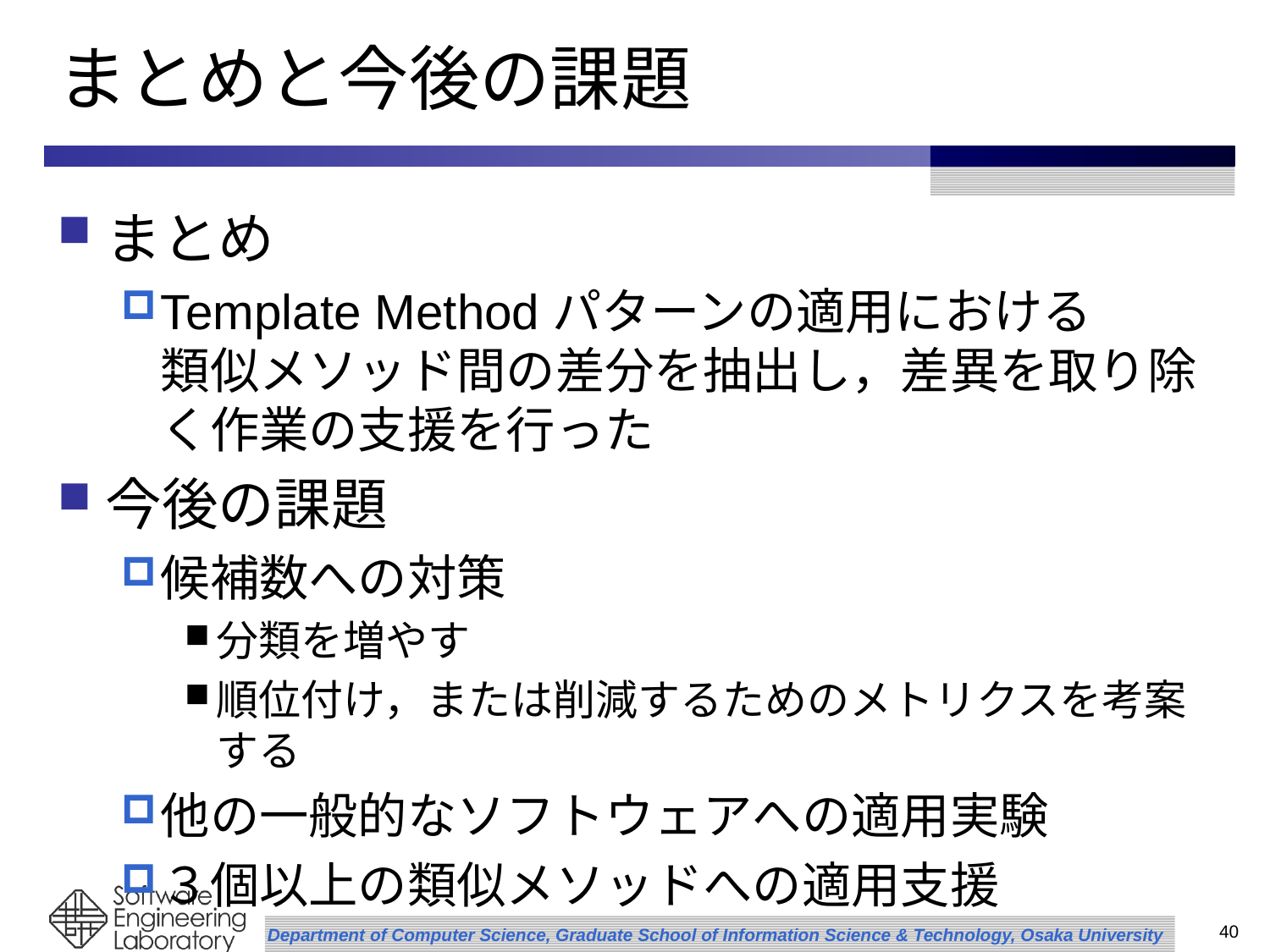

# まとめと今後の課題
まとめ
Template Methodパターンの適用における
類似メソッド間の差分を抽出し，差異を取り除く作業の支援を行った
今後の課題
候補数への対策
分類を増やす
順位付け，または削減するためのメトリクスを考案する
他の一般的なソフトウェアへの適用実験
３個以上の類似メソッドへの適用支援
40